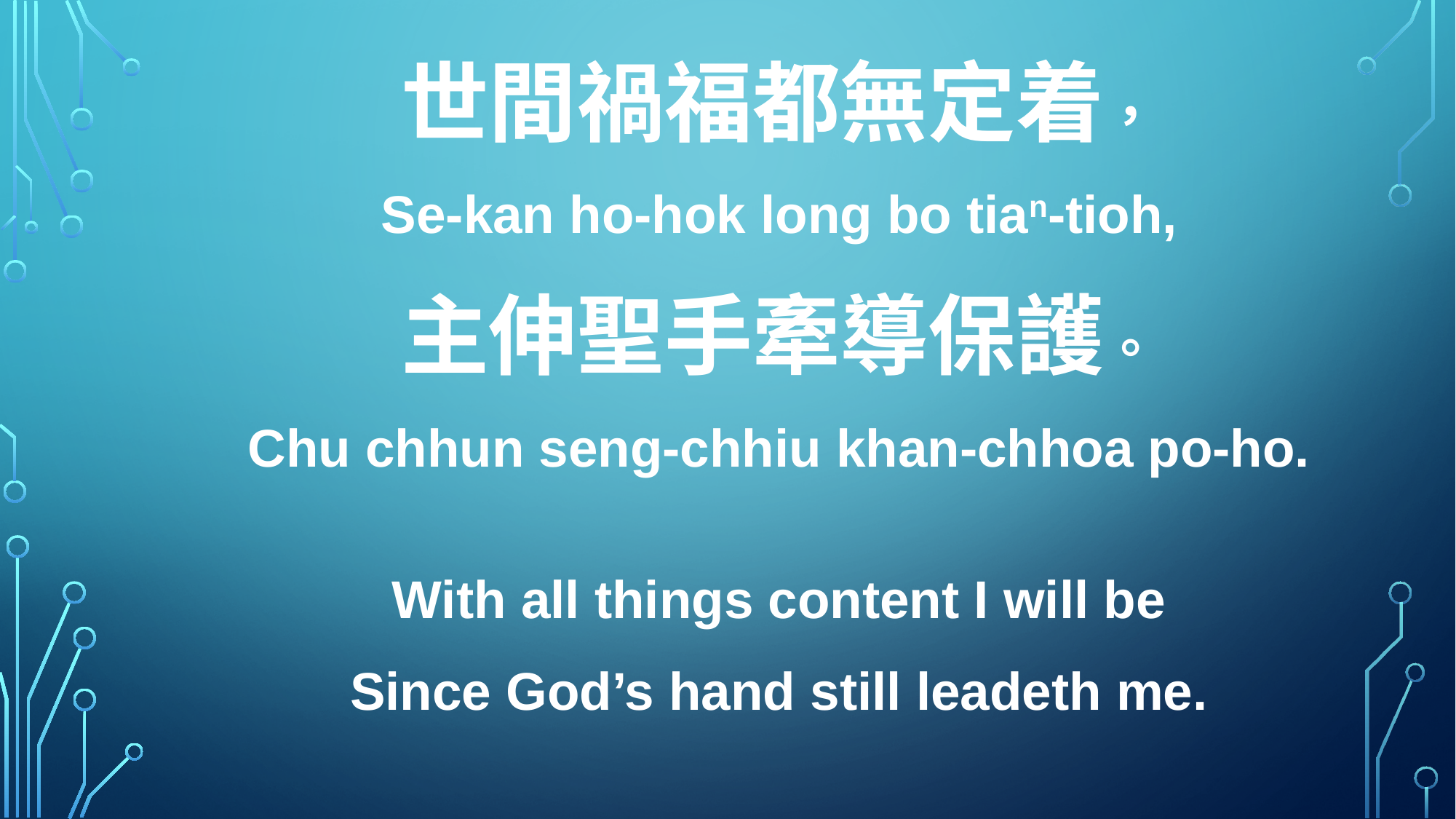

世間禍福都無定着，
Se-kan ho-hok long bo tian-tioh,
主伸聖手牽導保護。
Chu chhun seng-chhiu khan-chhoa po-ho.

With all things content I will be
Since God’s hand still leadeth me.